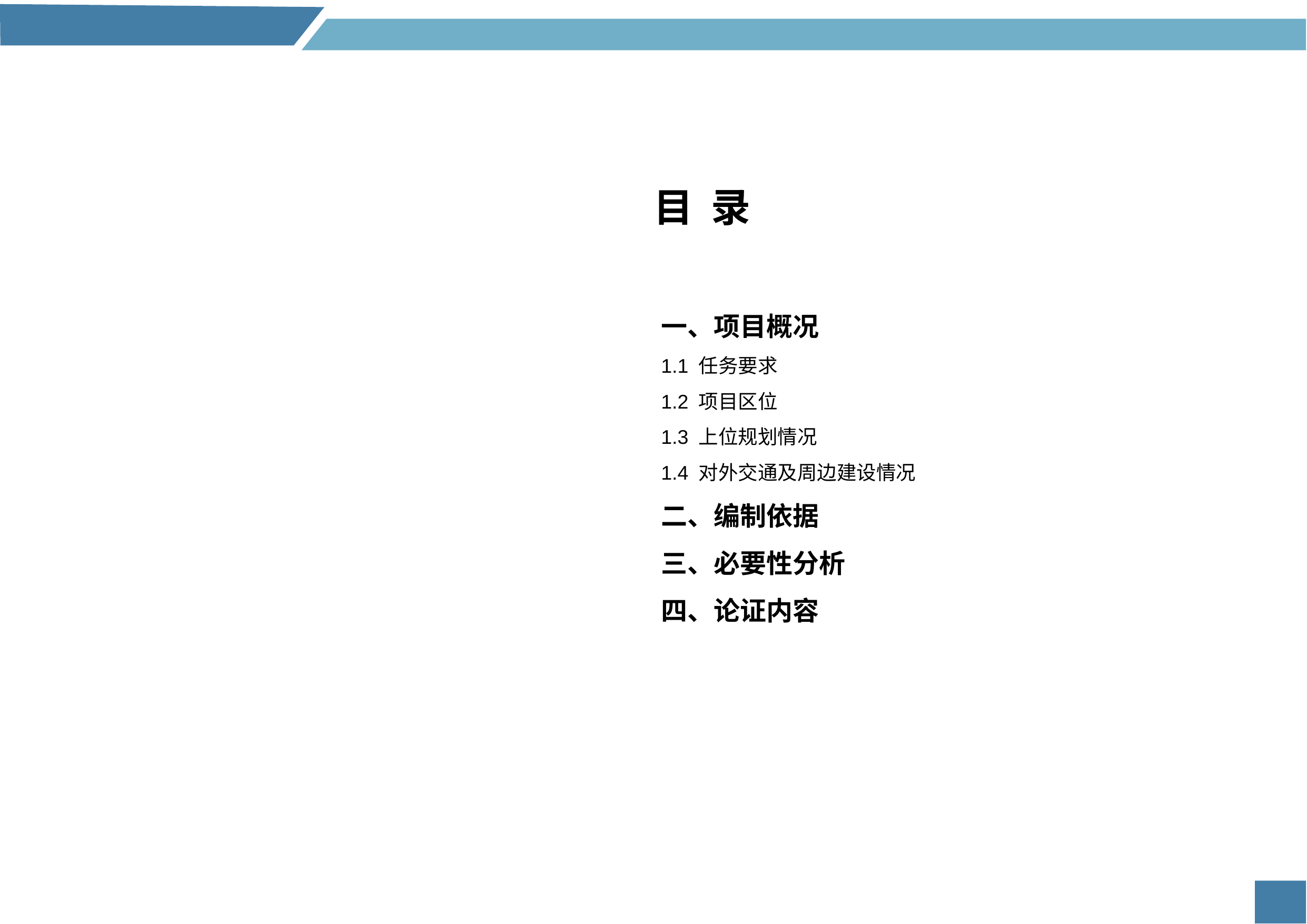

目  录
一、项目概况
1.1 任务要求
1.2 项目区位
1.3 上位规划情况
1.4 对外交通及周边建设情况
二、编制依据
三、必要性分析
四、论证内容
2